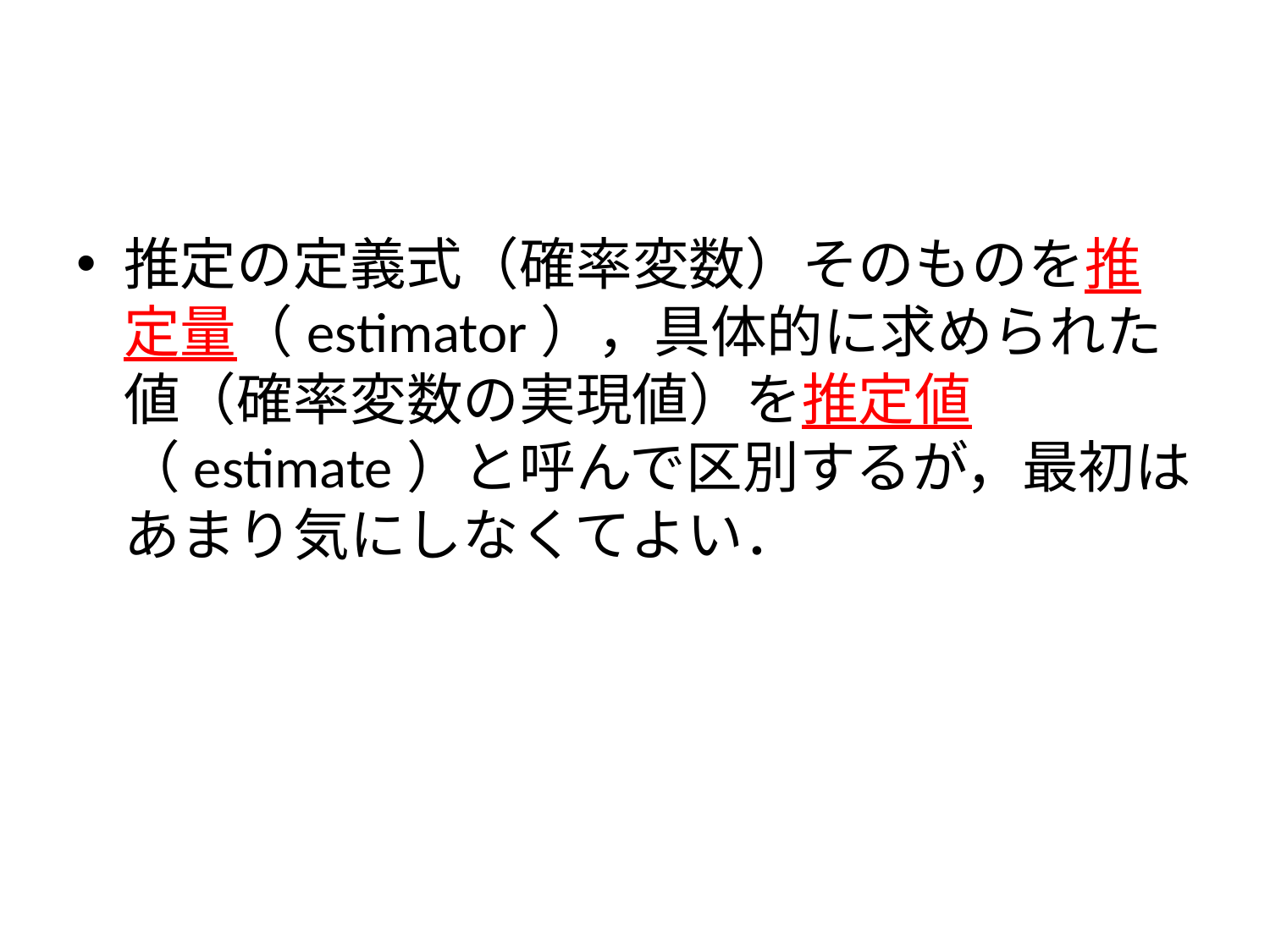

#
推定の定義式（確率変数）そのものを推定量（estimator），具体的に求められた値（確率変数の実現値）を推定値（estimate）と呼んで区別するが，最初はあまり気にしなくてよい．